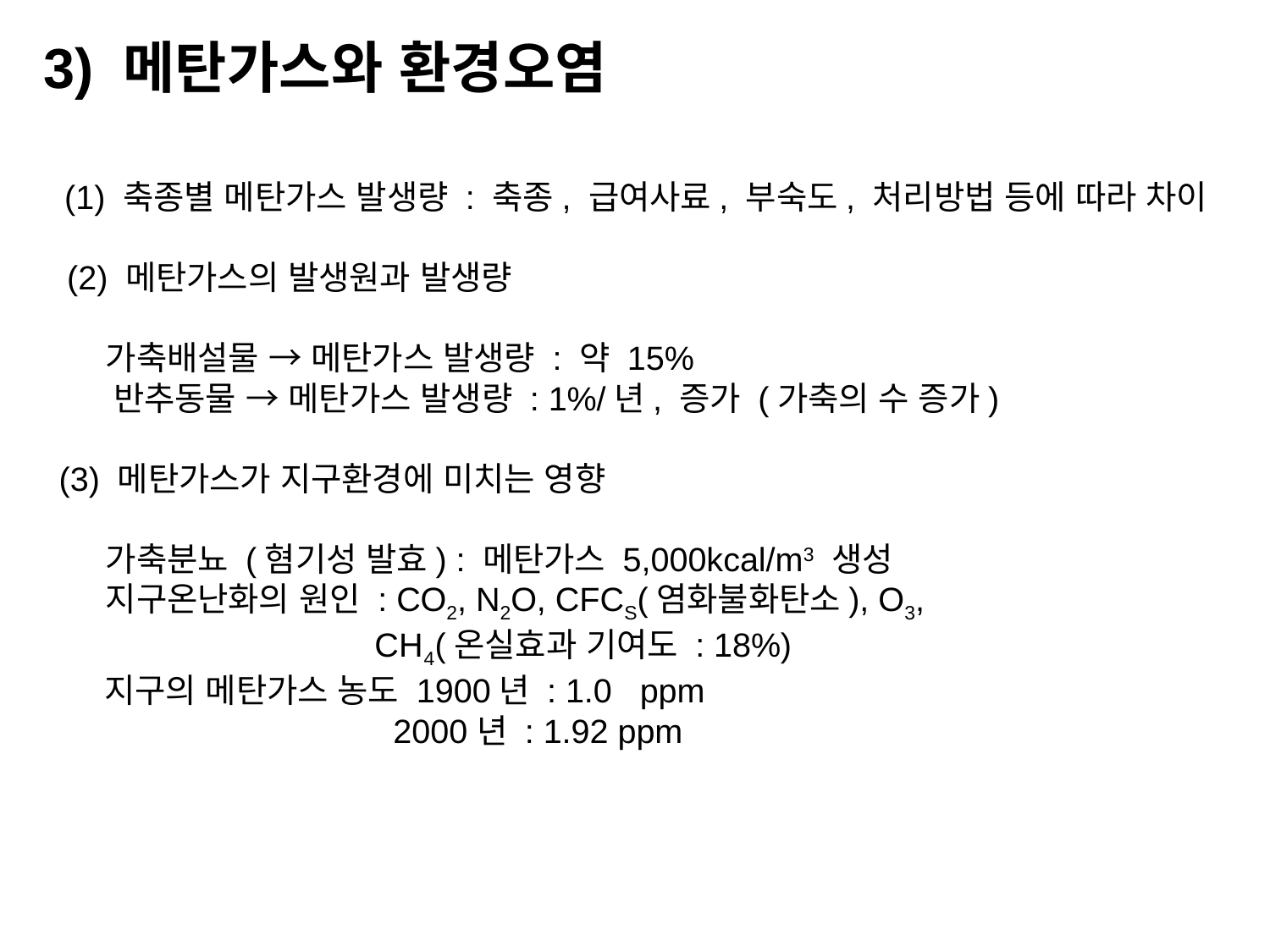

3) 메탄가스와 환경오염
     (1) 축종별 메탄가스 발생량 : 축종, 급여사료, 부숙도, 처리방법 등에 따라 차이
     (2) 메탄가스의 발생원과 발생량
          가축배설물 → 메탄가스 발생량 : 약 15%
          반추동물 → 메탄가스 발생량 : 1%/년, 증가 (가축의 수 증가)
     (3) 메탄가스가 지구환경에 미치는 영향
          가축분뇨 (혐기성 발효) : 메탄가스 5,000kcal/m3 생성
          지구온난화의 원인 : CO2, N2O, CFCS(염화불화탄소), O3,
                                       CH4(온실효과 기여도 : 18%)
         지구의 메탄가스 농도 1900년 : 1.0   ppm
                                         2000년 : 1.92 ppm